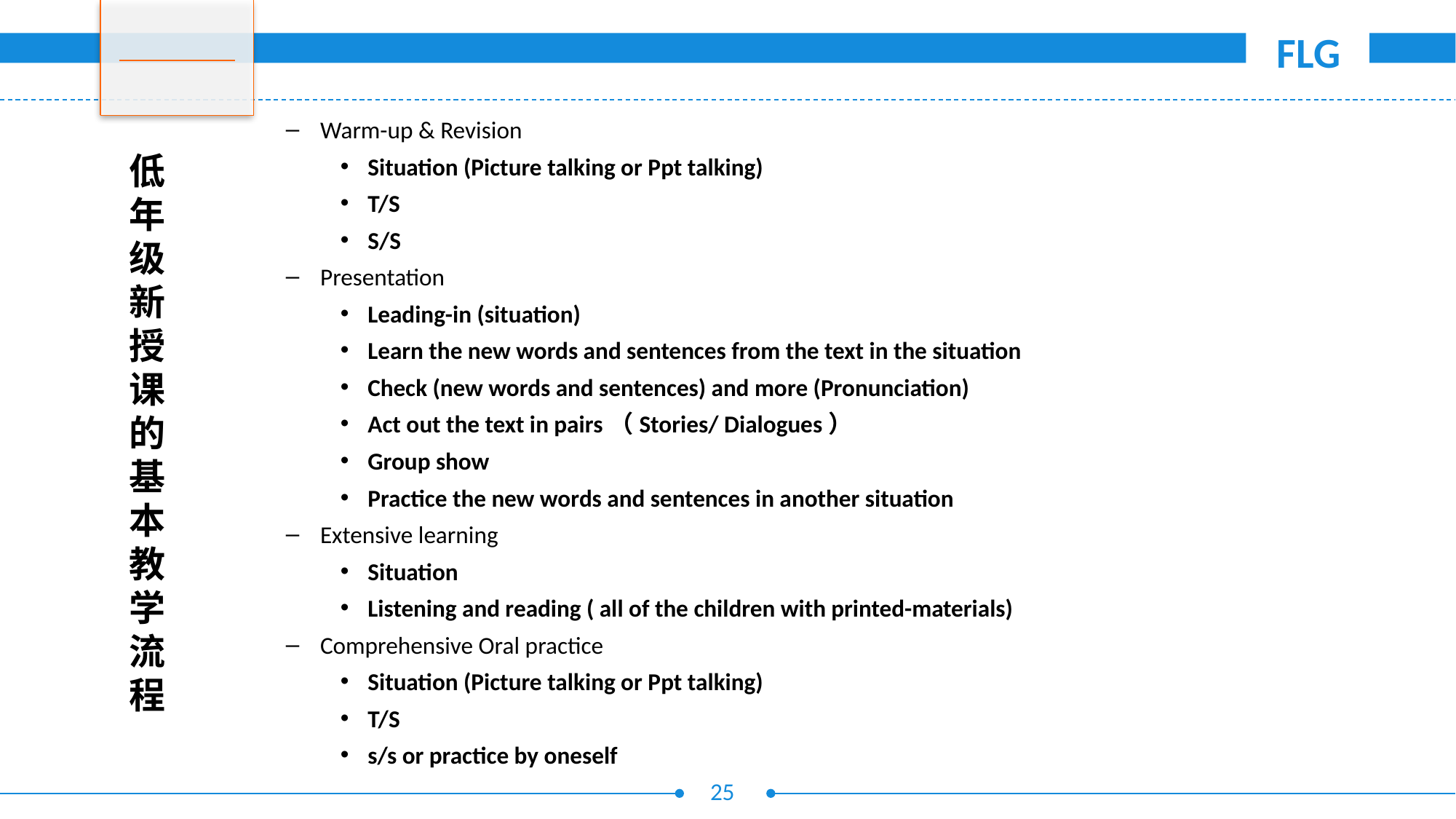

Warm-up & Revision
Situation (Picture talking or Ppt talking)
T/S
S/S
Presentation
Leading-in (situation)
Learn the new words and sentences from the text in the situation
Check (new words and sentences) and more (Pronunciation)
Act out the text in pairs（Stories/ Dialogues）
Group show
Practice the new words and sentences in another situation
Extensive learning
Situation
Listening and reading ( all of the children with printed-materials)
Comprehensive Oral practice
Situation (Picture talking or Ppt talking)
T/S
s/s or practice by oneself

低年级新授课的基本教学流程